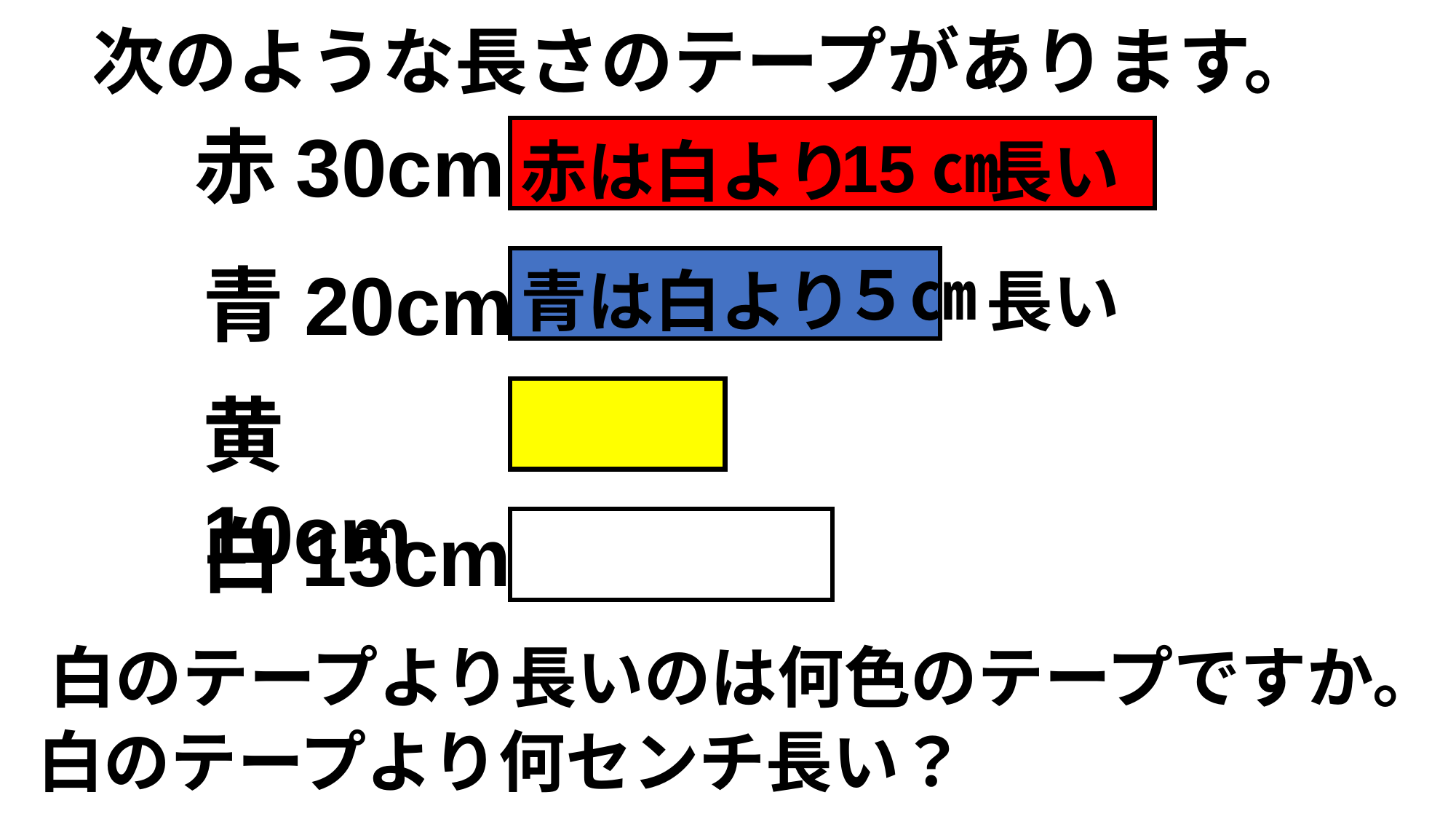

次のような長さのテープがあります。

赤30cm
15㎝
赤は白より　　長い
青20cm
５㎝
青は白より　　長い

黄10cm

白15cm
白のテープより長いのは何色のテープですか。
白のテープより何センチ長い？